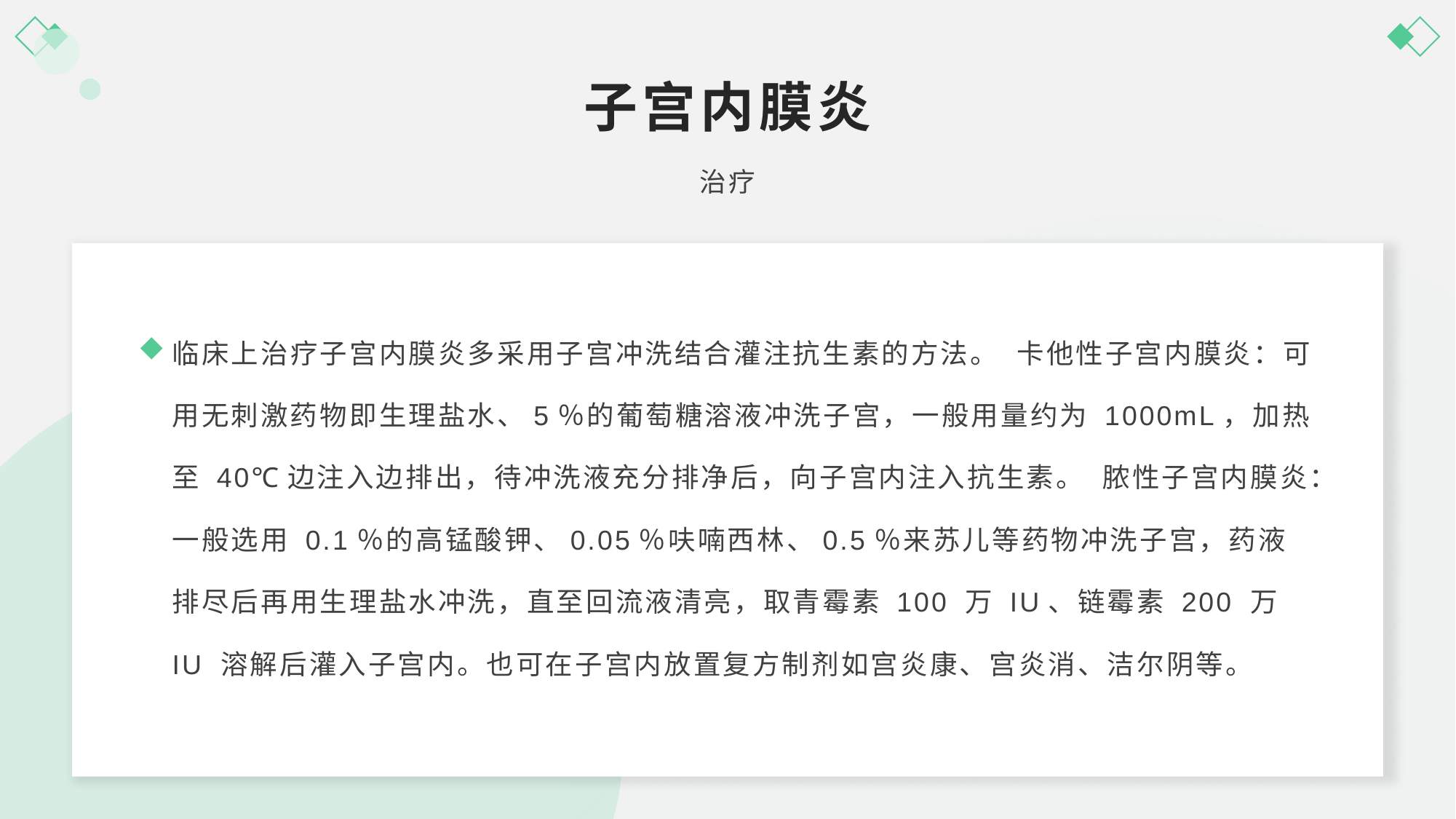

子宫内膜炎

治疗

临床上治疗子宫内膜炎多采用子宫冲洗结合灌注抗生素的方法。  卡他性子宫内膜炎：可用无刺激药物即生理盐水、5％的葡萄糖溶液冲洗子宫，一般用量约为 1000mL，加热至 40℃边注入边排出，待冲洗液充分排净后，向子宫内注入抗生素。  脓性子宫内膜炎：一般选用 0.1％的高锰酸钾、0.05％呋喃西林、0.5％来苏儿等药物冲洗子宫，药液排尽后再用生理盐水冲洗，直至回流液清亮，取青霉素 100 万 IU、链霉素 200 万 IU 溶解后灌入子宫内。也可在子宫内放置复方制剂如宫炎康、宫炎消、洁尔阴等。